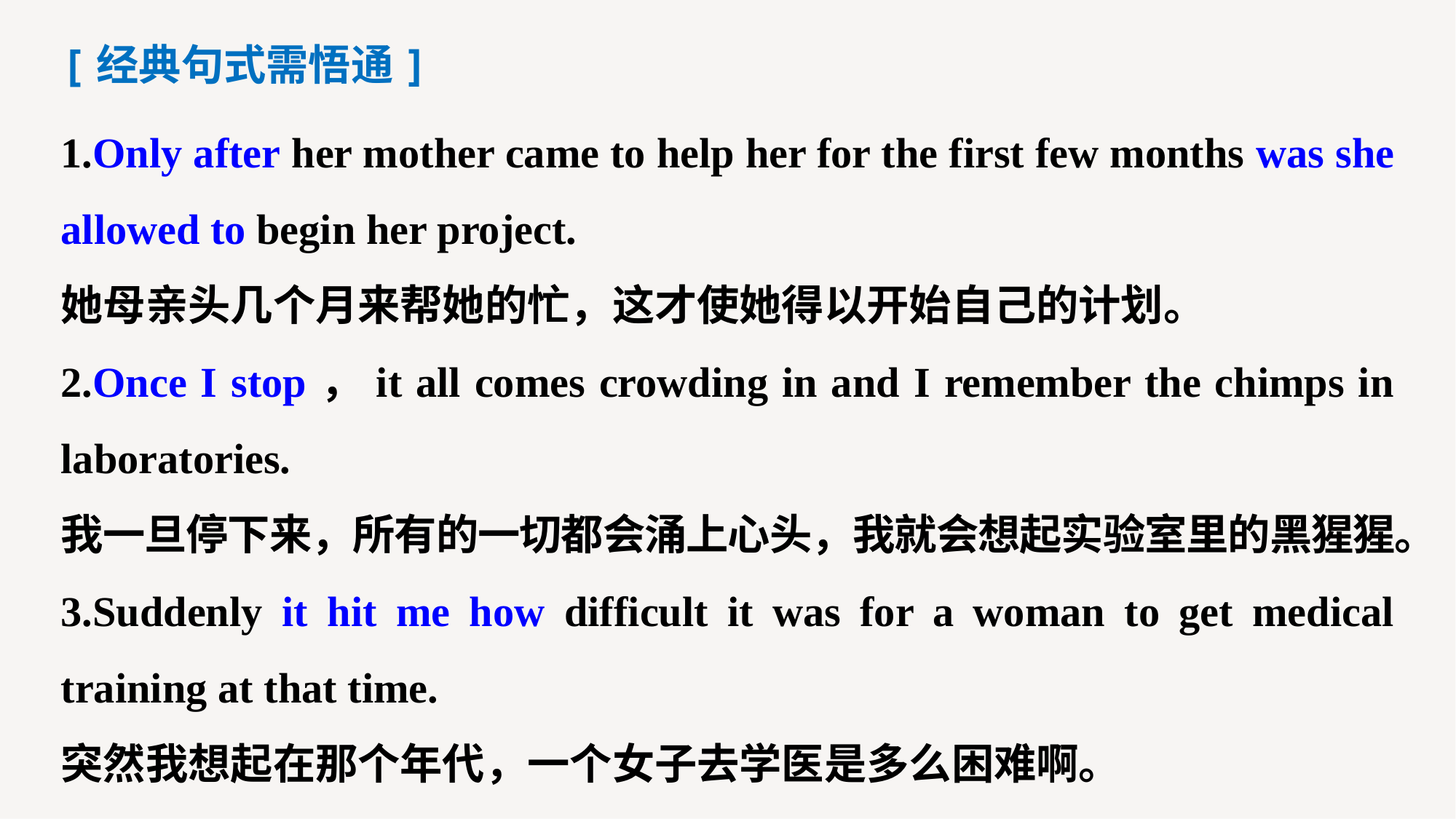

[经典句式需悟通]
1.Only after her mother came to help her for the first few months was she allowed to begin her project.
她母亲头几个月来帮她的忙，这才使她得以开始自己的计划。
2.Once I stop，it all comes crowding in and I remember the chimps in laboratories.
我一旦停下来，所有的一切都会涌上心头，我就会想起实验室里的黑猩猩。
3.Suddenly it hit me how difficult it was for a woman to get medical training at that time.
突然我想起在那个年代，一个女子去学医是多么困难啊。